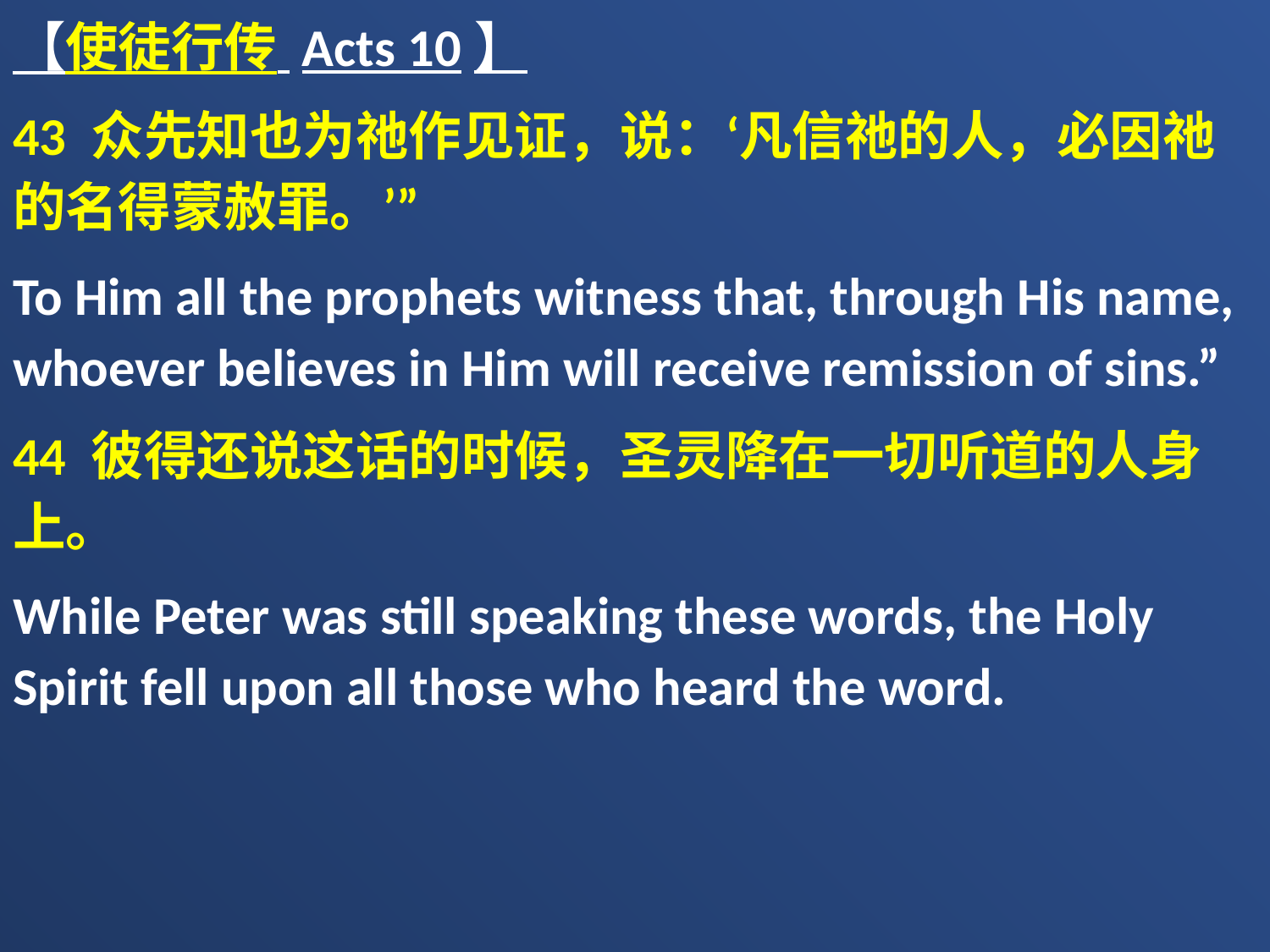

【使徒行传 Acts 10】
43 众先知也为祂作见证，说：‘凡信祂的人，必因祂的名得蒙赦罪。’”
To Him all the prophets witness that, through His name, whoever believes in Him will receive remission of sins.”
44 彼得还说这话的时候，圣灵降在一切听道的人身上。
While Peter was still speaking these words, the Holy Spirit fell upon all those who heard the word.